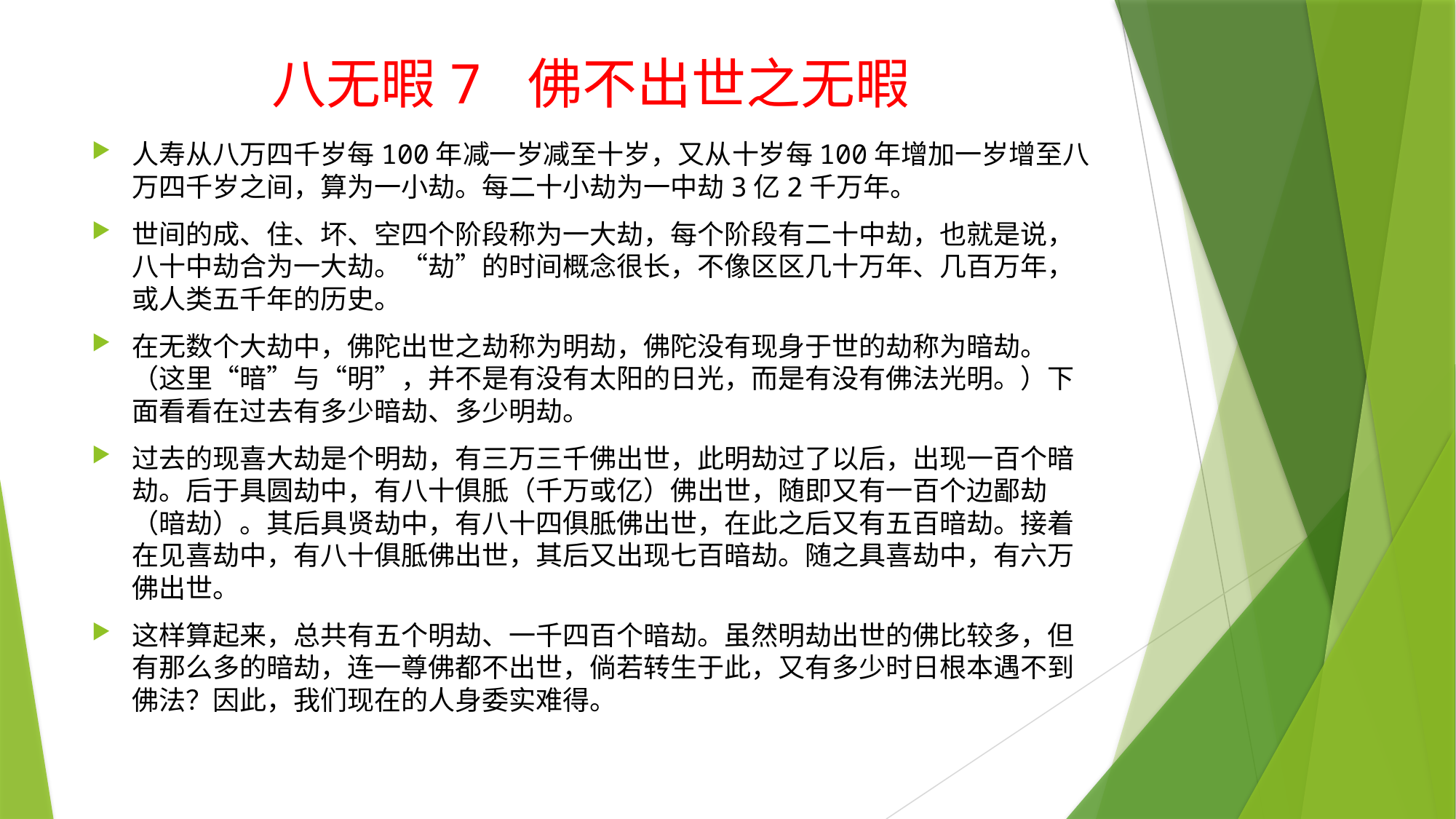

八无暇7 佛不出世之无暇
人寿从八万四千岁每100年减一岁减至十岁，又从十岁每100年增加一岁增至八万四千岁之间，算为一小劫。每二十小劫为一中劫3亿2千万年。
世间的成、住、坏、空四个阶段称为一大劫，每个阶段有二十中劫，也就是说，八十中劫合为一大劫。“劫”的时间概念很长，不像区区几十万年、几百万年，或人类五千年的历史。
在无数个大劫中，佛陀出世之劫称为明劫，佛陀没有现身于世的劫称为暗劫。（这里“暗”与“明”，并不是有没有太阳的日光，而是有没有佛法光明。）下面看看在过去有多少暗劫、多少明劫。
过去的现喜大劫是个明劫，有三万三千佛出世，此明劫过了以后，出现一百个暗劫。后于具圆劫中，有八十俱胝（千万或亿）佛出世，随即又有一百个边鄙劫（暗劫）。其后具贤劫中，有八十四俱胝佛出世，在此之后又有五百暗劫。接着在见喜劫中，有八十俱胝佛出世，其后又出现七百暗劫。随之具喜劫中，有六万佛出世。
这样算起来，总共有五个明劫、一千四百个暗劫。虽然明劫出世的佛比较多，但有那么多的暗劫，连一尊佛都不出世，倘若转生于此，又有多少时日根本遇不到佛法？因此，我们现在的人身委实难得。